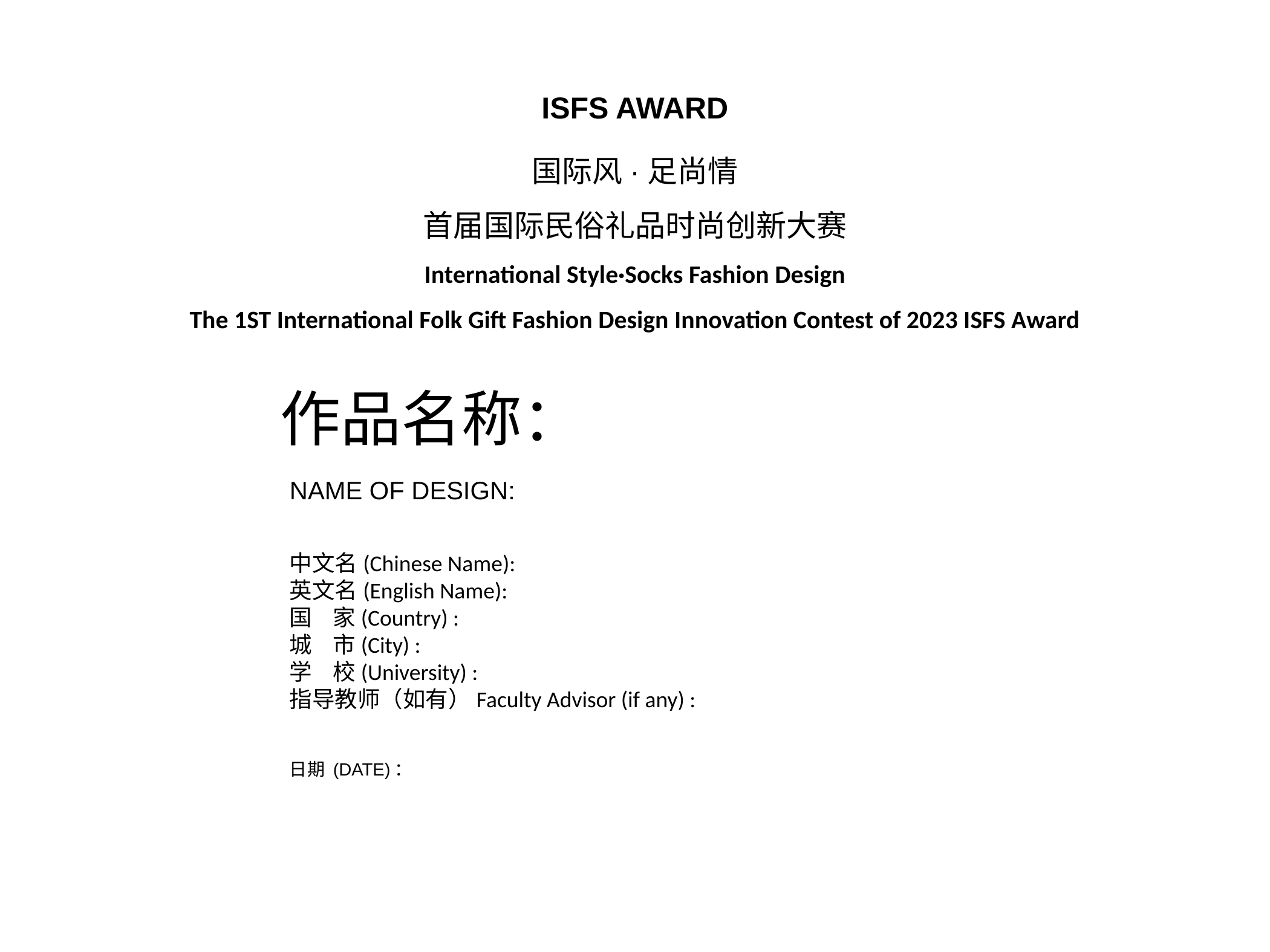

ISFS AWARD
国际风·足尚情
首届国际民俗礼品时尚创新大赛
International Style·Socks Fashion Design
The 1ST International Folk Gift Fashion Design Innovation Contest of 2023 ISFS Award

# 作品名称：
NAME OF DESIGN:
中文名(Chinese Name):
英文名(English Name):
国    家(Country) :
城    市(City) :
学    校(University) :
指导教师（如有）Faculty Advisor (if any) :
日期 (DATE)：